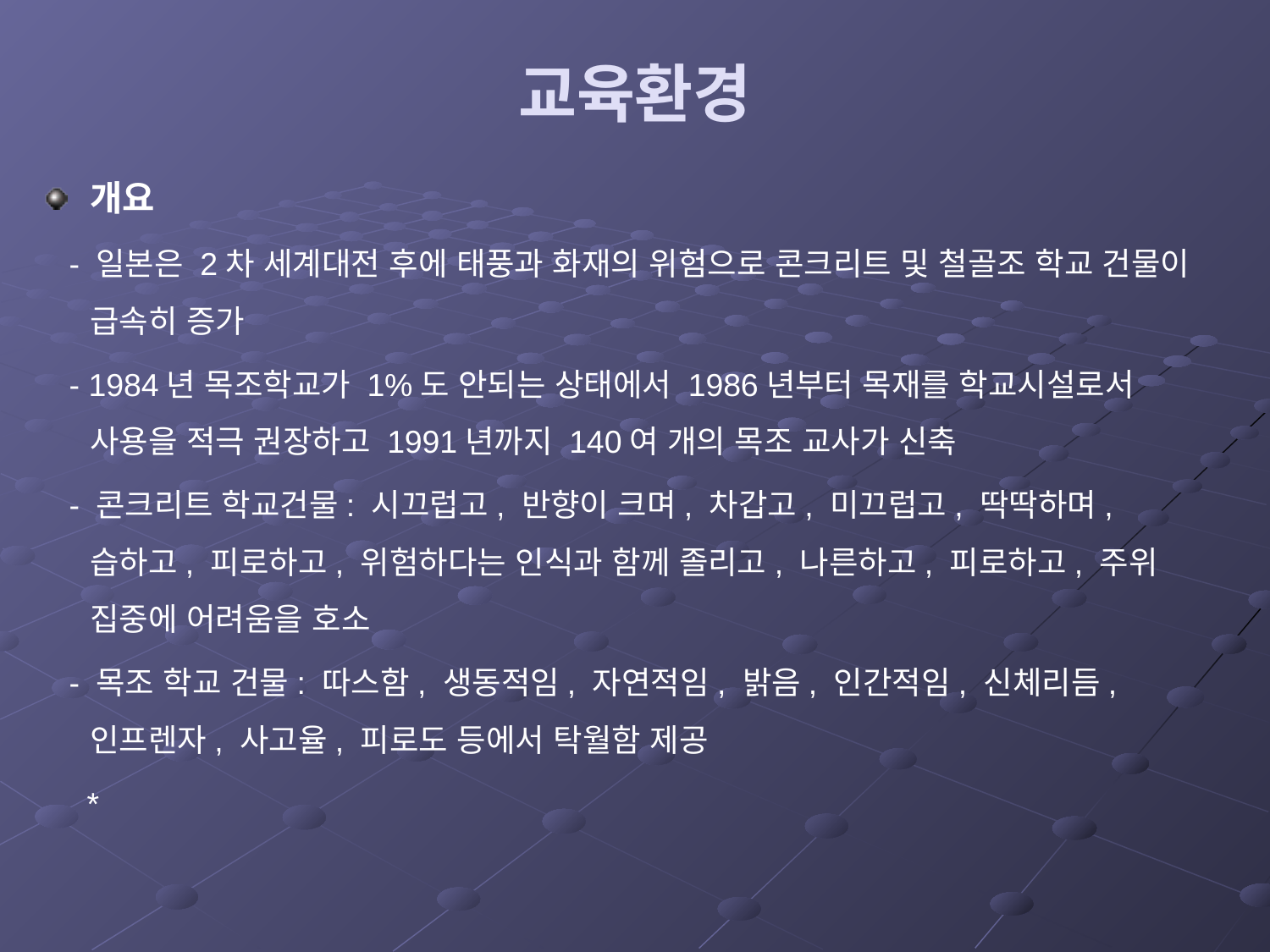

# 교육환경
개요
   - 일본은 2차 세계대전 후에 태풍과 화재의 위험으로 콘크리트 및 철골조 학교 건물이 급속히 증가
   - 1984년 목조학교가 1%도 안되는 상태에서 1986년부터 목재를 학교시설로서 사용을 적극 권장하고 1991년까지 140여 개의 목조 교사가 신축
   - 콘크리트 학교건물: 시끄럽고, 반향이 크며, 차갑고, 미끄럽고, 딱딱하며, 습하고, 피로하고, 위험하다는 인식과 함께 졸리고, 나른하고, 피로하고, 주위 집중에 어려움을 호소
   - 목조 학교 건물: 따스함, 생동적임, 자연적임, 밝음, 인간적임, 신체리듬, 인프렌자, 사고율, 피로도 등에서 탁월함 제공
     *